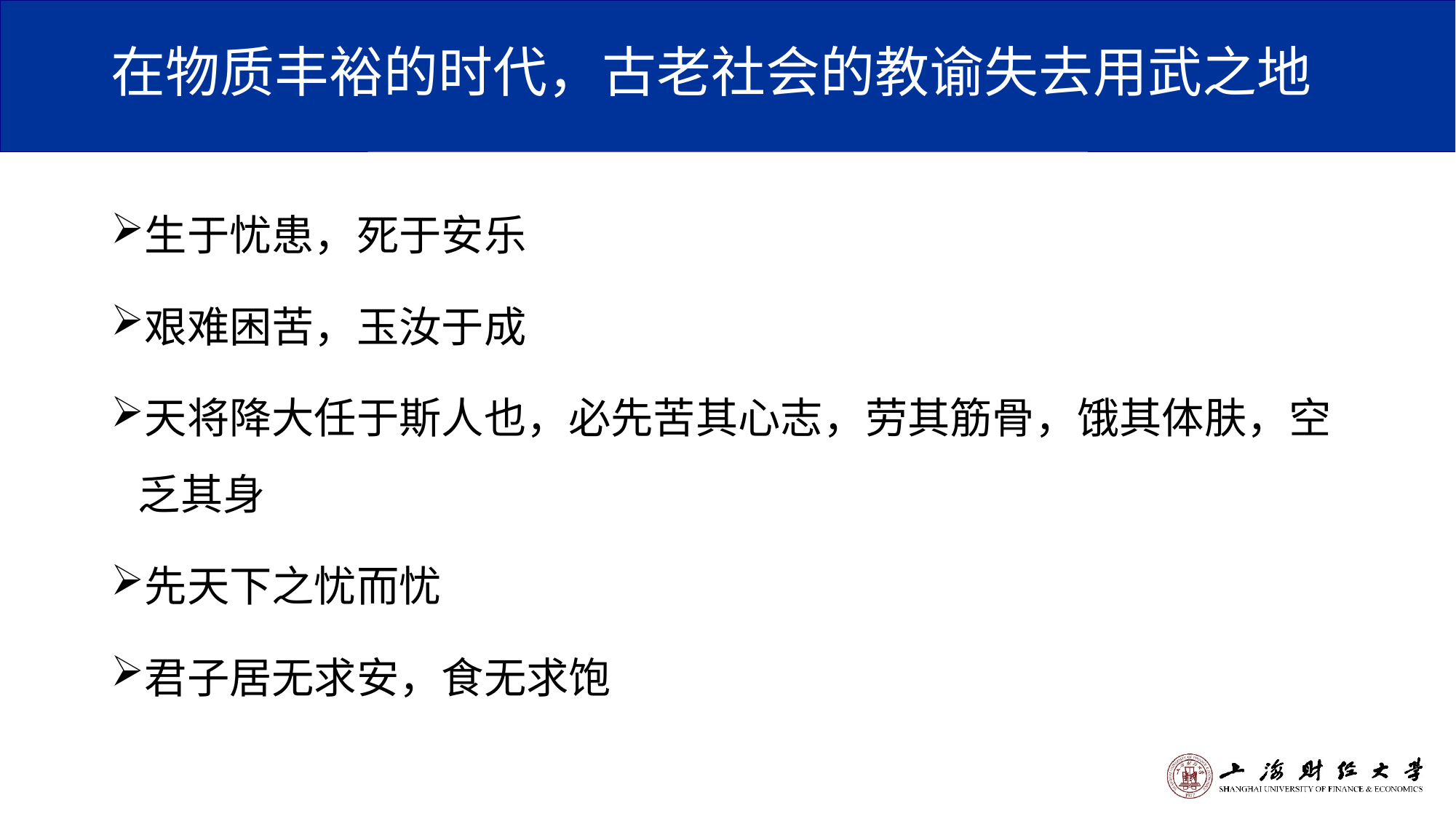

# 在物质丰裕的时代，古老社会的教谕失去用武之地
生于忧患，死于安乐
艰难困苦，玉汝于成
天将降大任于斯人也，必先苦其心志，劳其筋骨，饿其体肤，空乏其身
先天下之忧而忧
君子居无求安，食无求饱